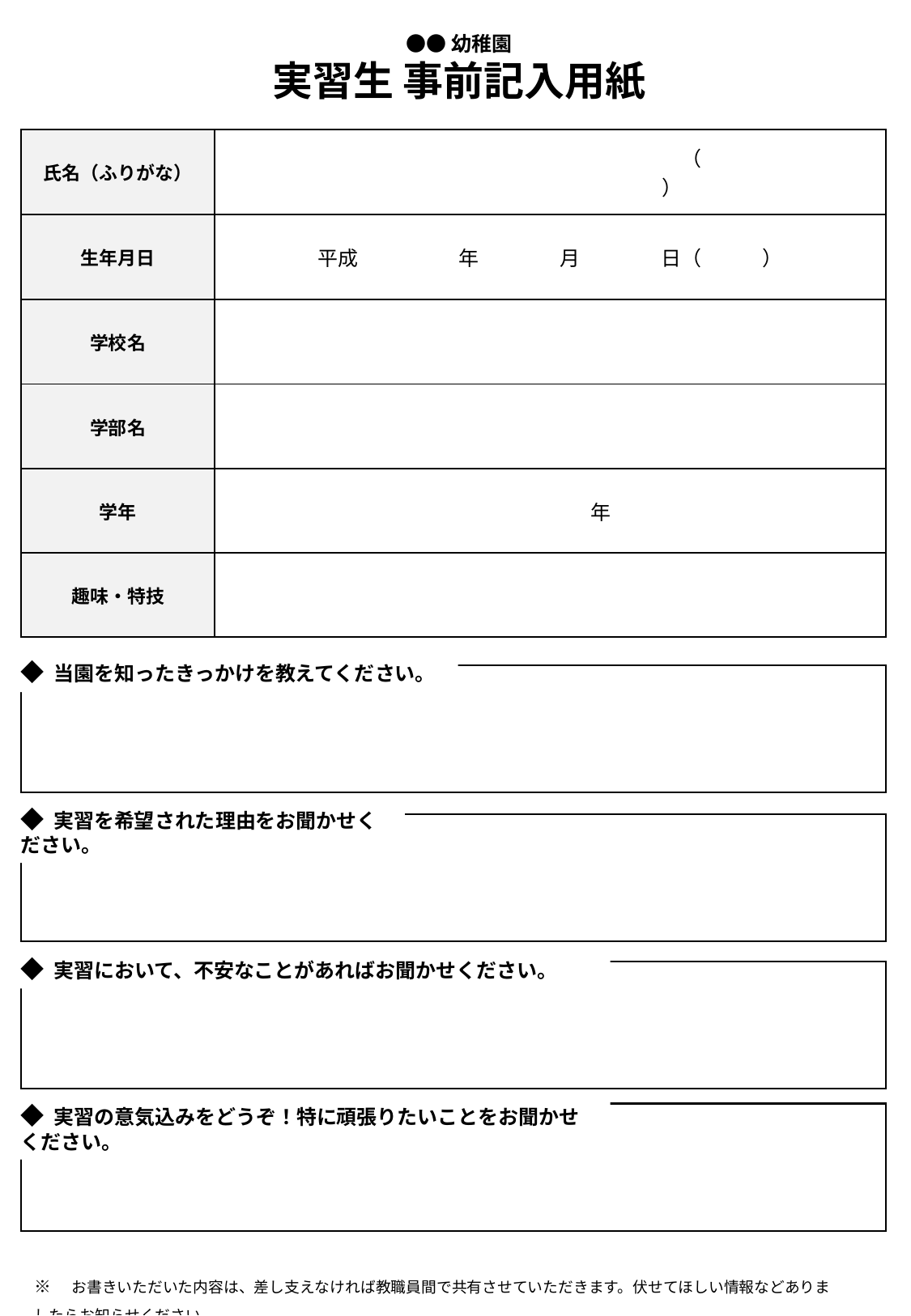

●●幼稚園
実習生 事前記入用紙
| 氏名（ふりがな） | （　　　　　　　　　　　　　　　　　　　　） |
| --- | --- |
| 生年月日 | 平成　　　　　年　　　　月　　　　日（　　　） |
| 学校名 |  |
| 学部名 |  |
| 学年 | 年 |
| 趣味・特技 |  |
◆ 当園を知ったきっかけを教えてください。

◆ 実習を希望された理由をお聞かせください。

◆ 実習において、不安なことがあればお聞かせください。

◆ 実習の意気込みをどうぞ！特に頑張りたいことをお聞かせください。

※　お書きいただいた内容は、差し支えなければ教職員間で共有させていただきます。伏せてほしい情報などありましたらお知らせください。